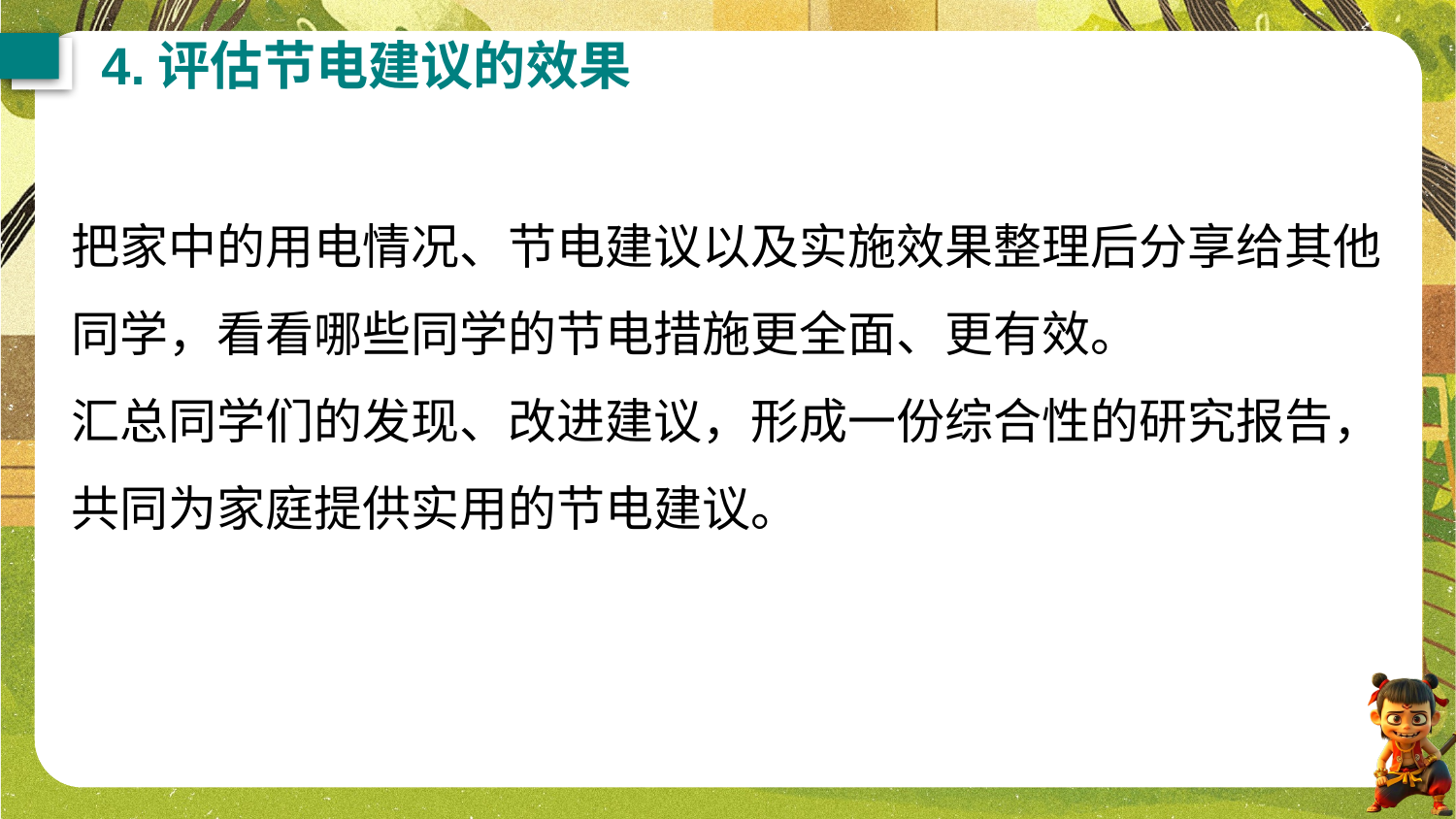

4.评估节电建议的效果

把家中的用电情况、节电建议以及实施效果整理后分享给其他同学，看看哪些同学的节电措施更全面、更有效。
汇总同学们的发现、改进建议，形成一份综合性的研究报告，共同为家庭提供实用的节电建议。